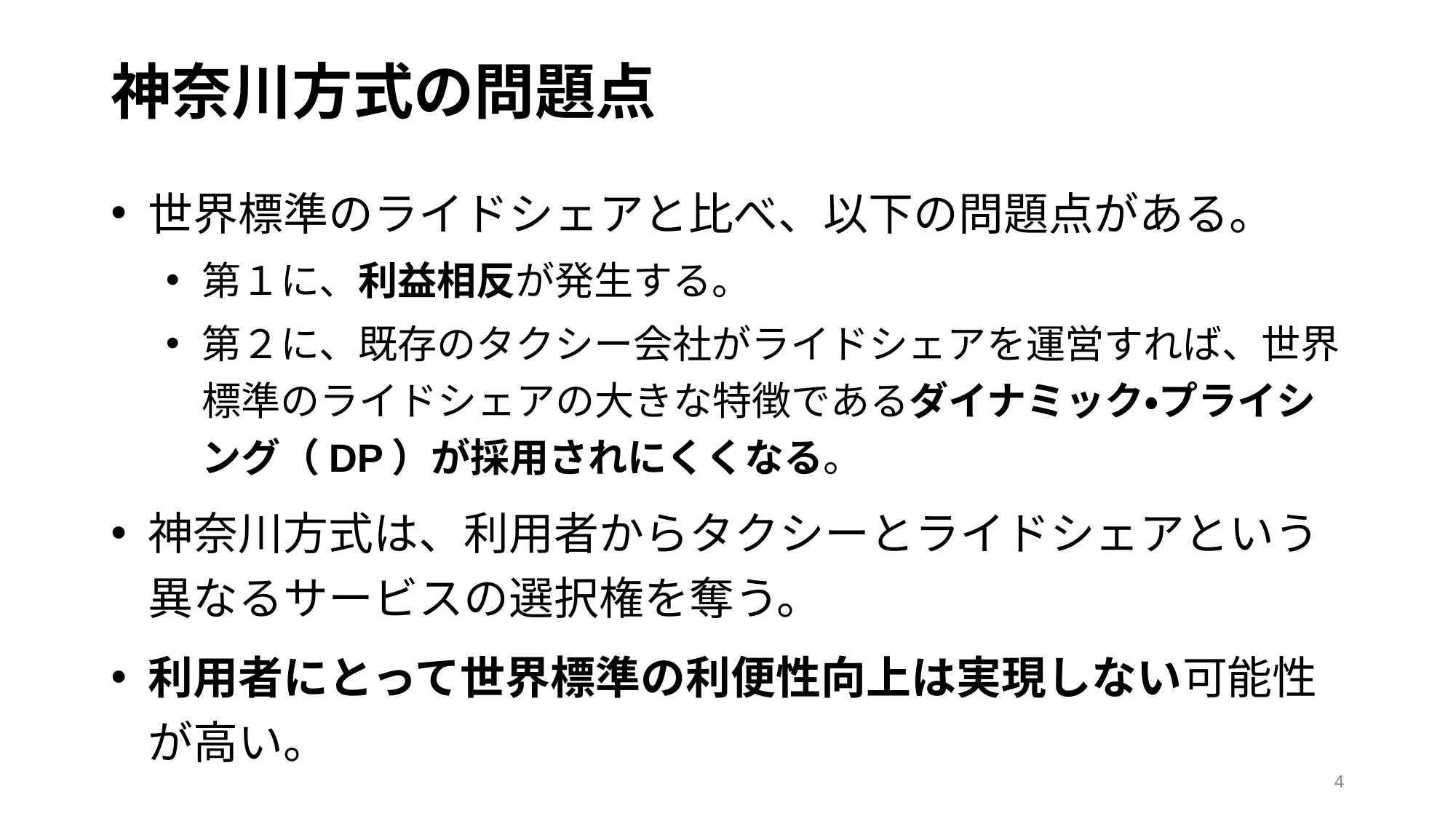

# 神奈川方式の問題点
世界標準のライドシェアと比べ、以下の問題点がある。
第１に、利益相反が発生する。
第２に、既存のタクシー会社がライドシェアを運営すれば、世界標準のライドシェアの大きな特徴であるダイナミック・プライシング（DP）が採用されにくくなる。
神奈川方式は、利用者からタクシーとライドシェアという異なるサービスの選択権を奪う。
利用者にとって世界標準の利便性向上は実現しない可能性が高い。
4